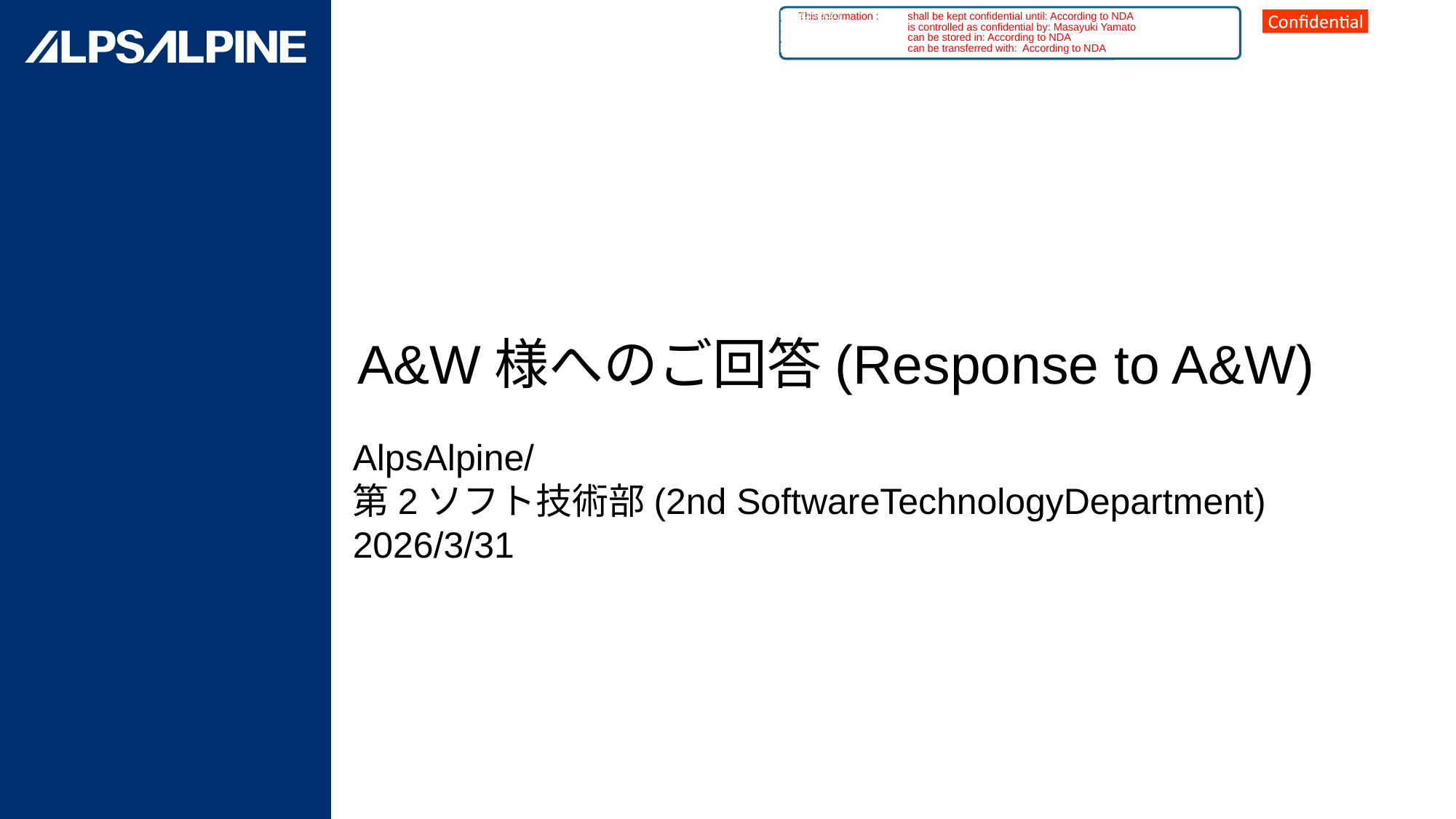

[ 2030/12/31]
[ Masayuki Yamato]
[ According to NDA]
[ According to NDA]
# A&W様へのご回答(Response to A&W)
AlpsAlpine/
第2ソフト技術部(2nd SoftwareTechnologyDepartment)
2026/3/31